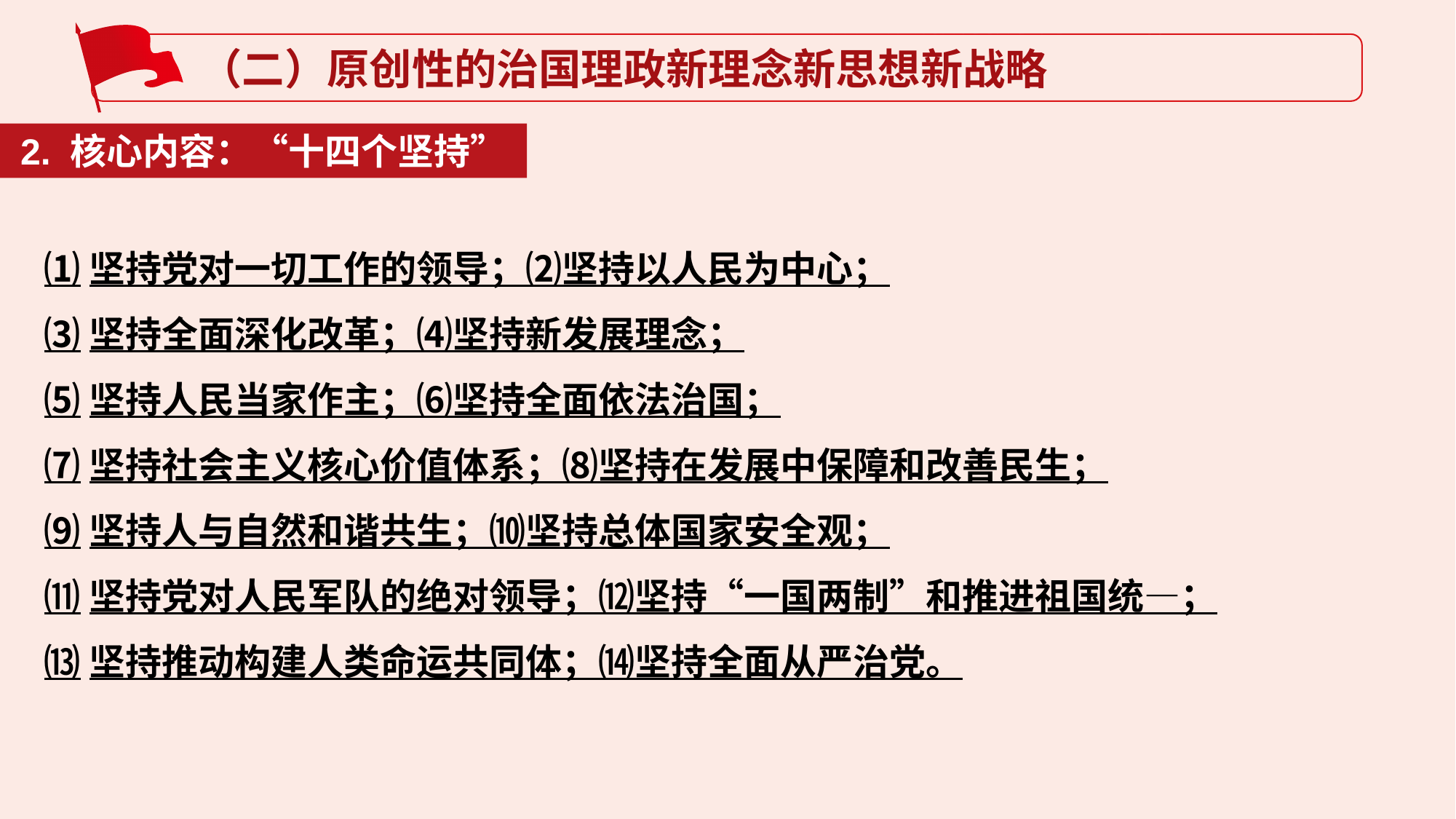

聿见思政统编新教材教学网 www.yjsz2020.cn 原创作品
（二）原创性的治国理政新理念新思想新战略
2. 核心内容：“十四个坚持”
⑴坚持党对一切工作的领导；⑵坚持以人民为中心；
⑶坚持全面深化改革；⑷坚持新发展理念；
⑸坚持人民当家作主；⑹坚持全面依法治国；
⑺坚持社会主义核心价值体系；⑻坚持在发展中保障和改善民生；
⑼坚持人与自然和谐共生；⑽坚持总体国家安全观；
⑾坚持党对人民军队的绝对领导；⑿坚持“一国两制”和推进祖国统—；
⒀坚持推动构建人类命运共同体；⒁坚持全面从严治党。